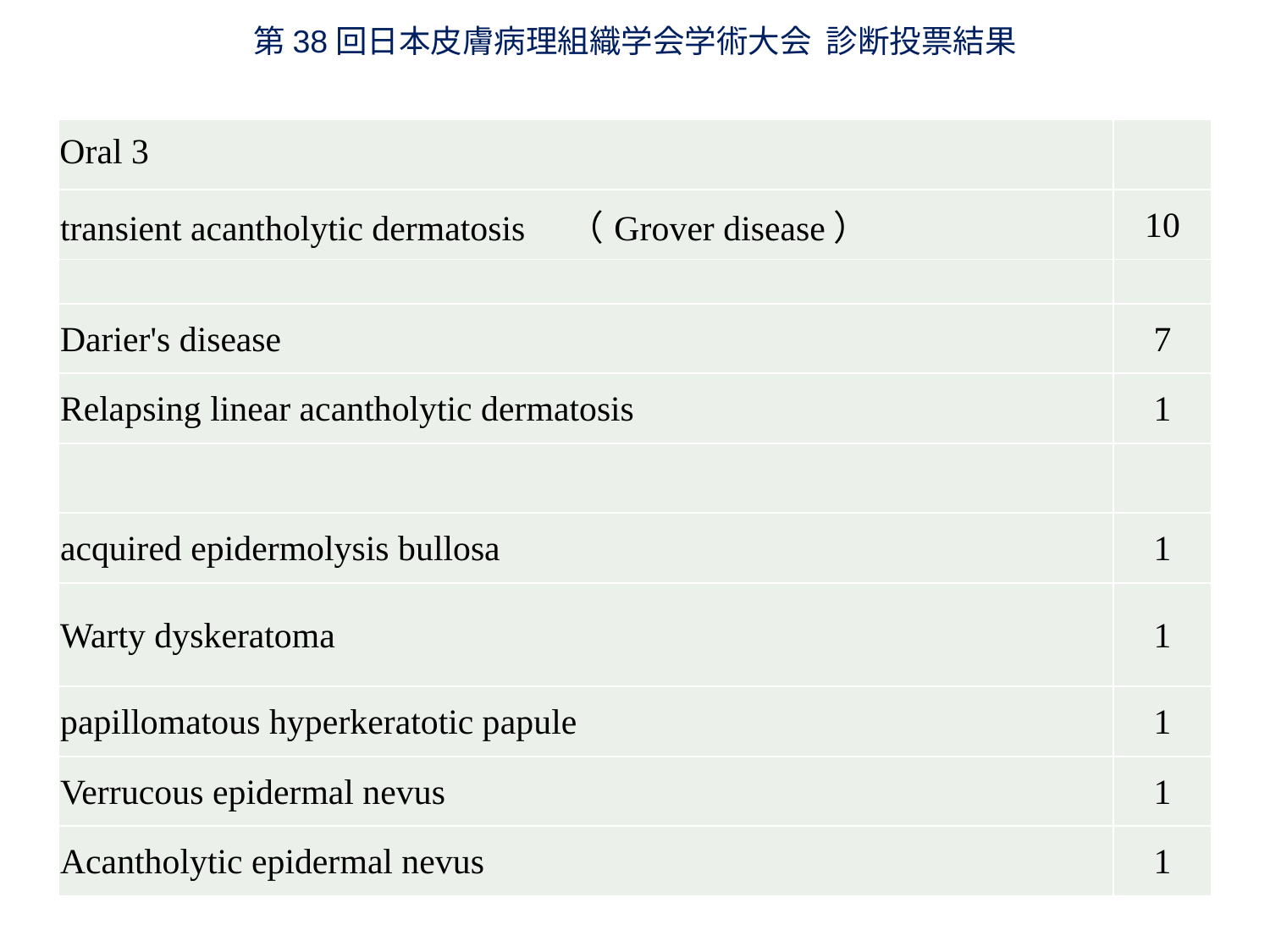

第38回日本皮膚病理組織学会学術大会  診断投票結果
| Oral 3 |  |
| --- | --- |
| transient acantholytic dermatosis　（Grover disease） | 10 |
|  |  |
| Darier's disease | 7 |
| Relapsing linear acantholytic dermatosis | 1 |
|  |  |
| acquired epidermolysis bullosa | 1 |
| Warty dyskeratoma | 1 |
| papillomatous hyperkeratotic papule | 1 |
| Verrucous epidermal nevus | 1 |
| Acantholytic epidermal nevus | 1 |